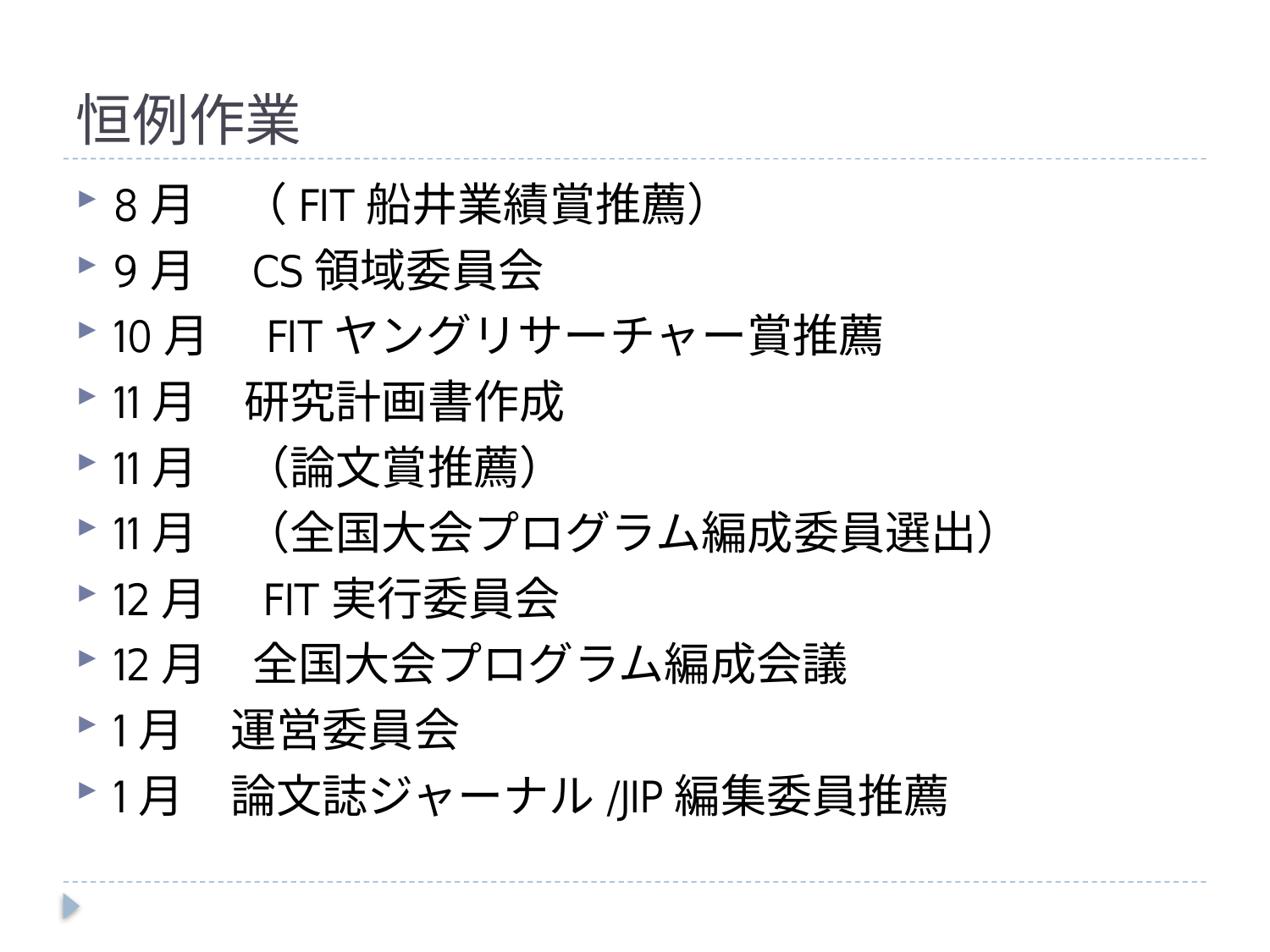

# 恒例作業
8月　（FIT船井業績賞推薦）
9月　CS領域委員会
10月　FITヤングリサーチャー賞推薦
11月　研究計画書作成
11月　（論文賞推薦）
11月　（全国大会プログラム編成委員選出）
12月　FIT実行委員会
12月　全国大会プログラム編成会議
1月　運営委員会
1月　論文誌ジャーナル/JIP編集委員推薦